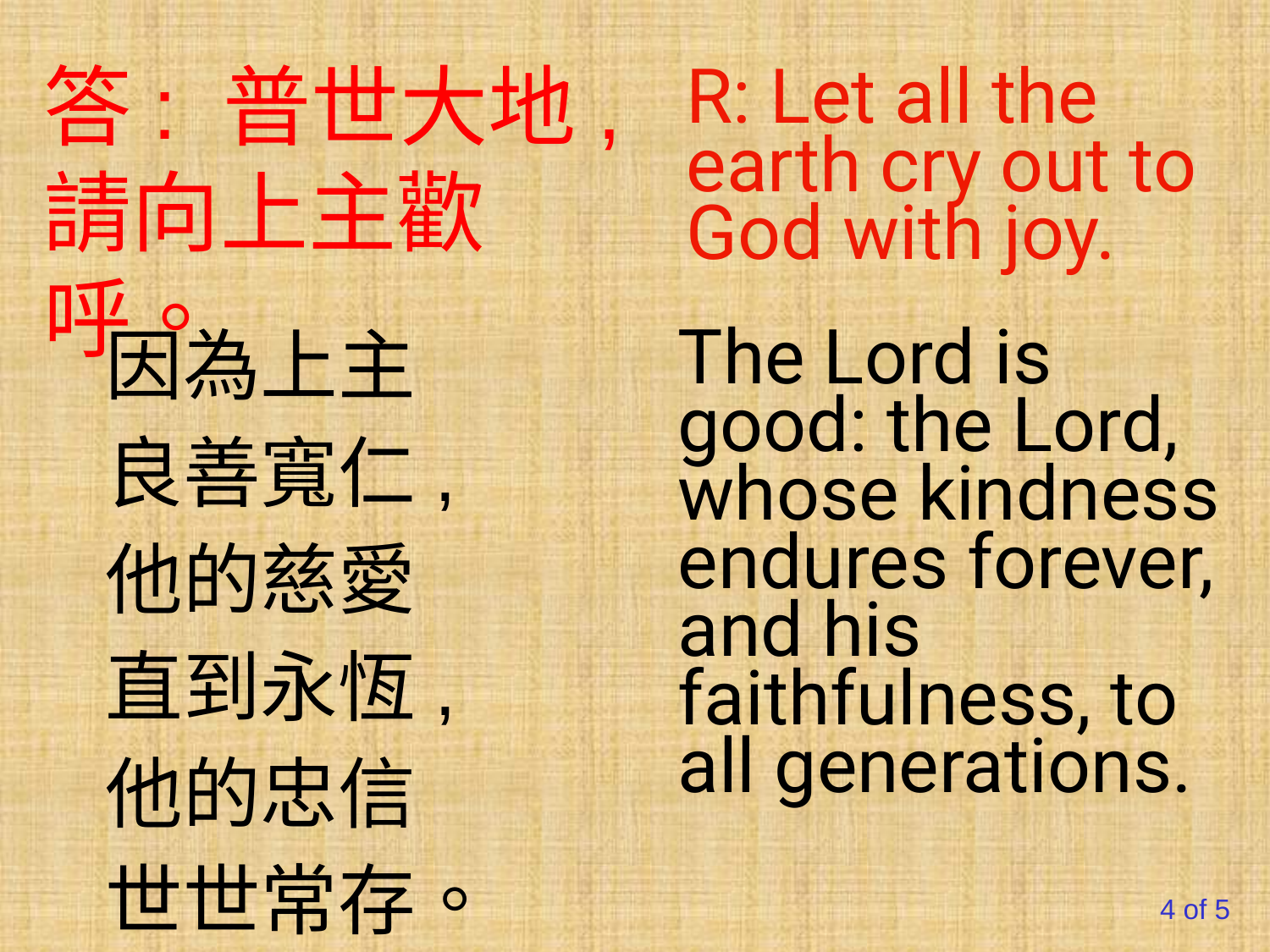

答: 普世大地,請向上主歡呼。

R: Let all the earth cry out to God with joy.
因為上主
良善寬仁,
他的慈愛
直到永恆,
他的忠信
世世常存。

The Lord is good: the Lord, whose kindness endures forever, and his faithfulness, to all generations.
4 of 5